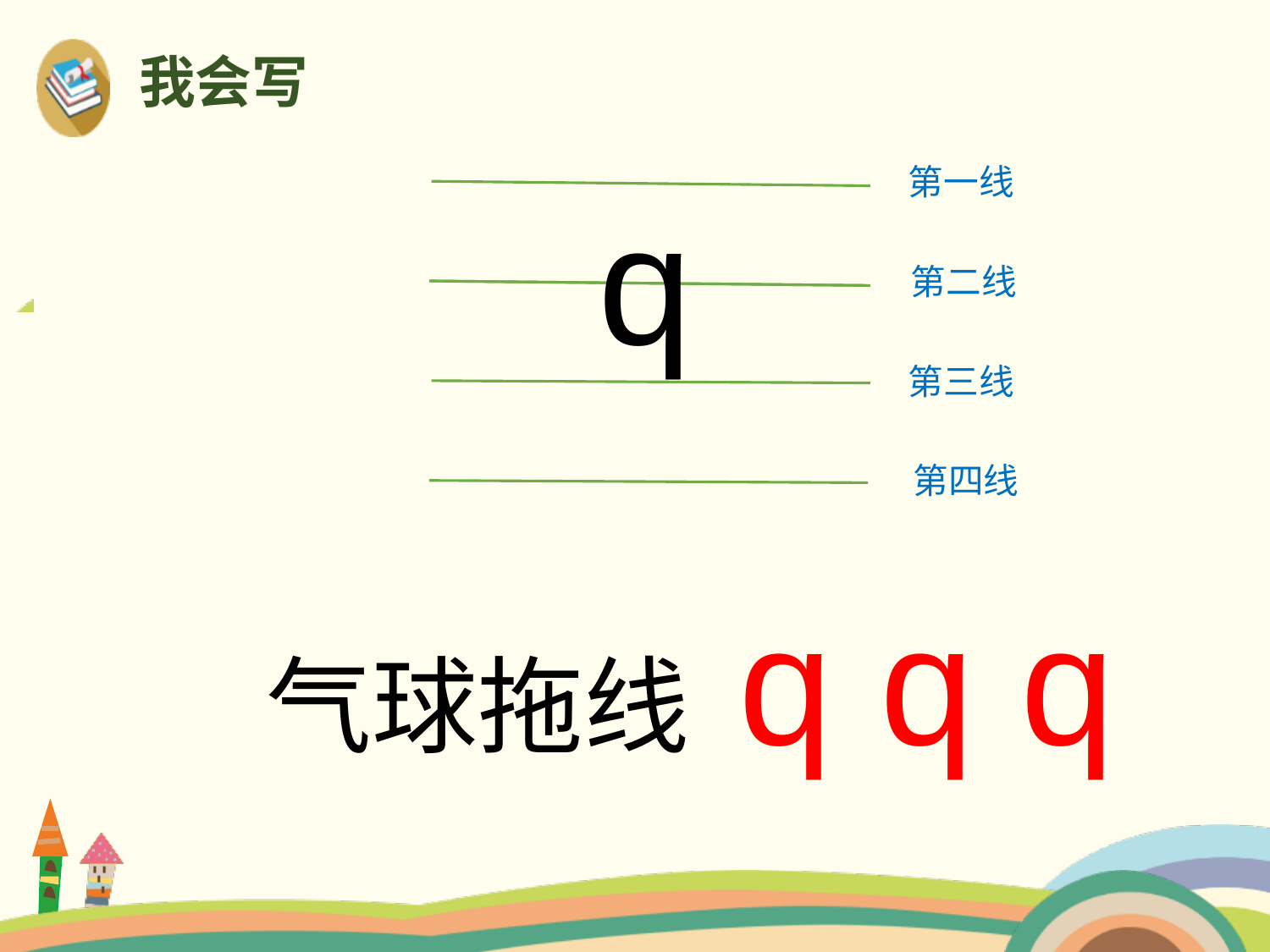

我会写
第一线
 q

第二线
第三线

第四线
气球拖线 q q q